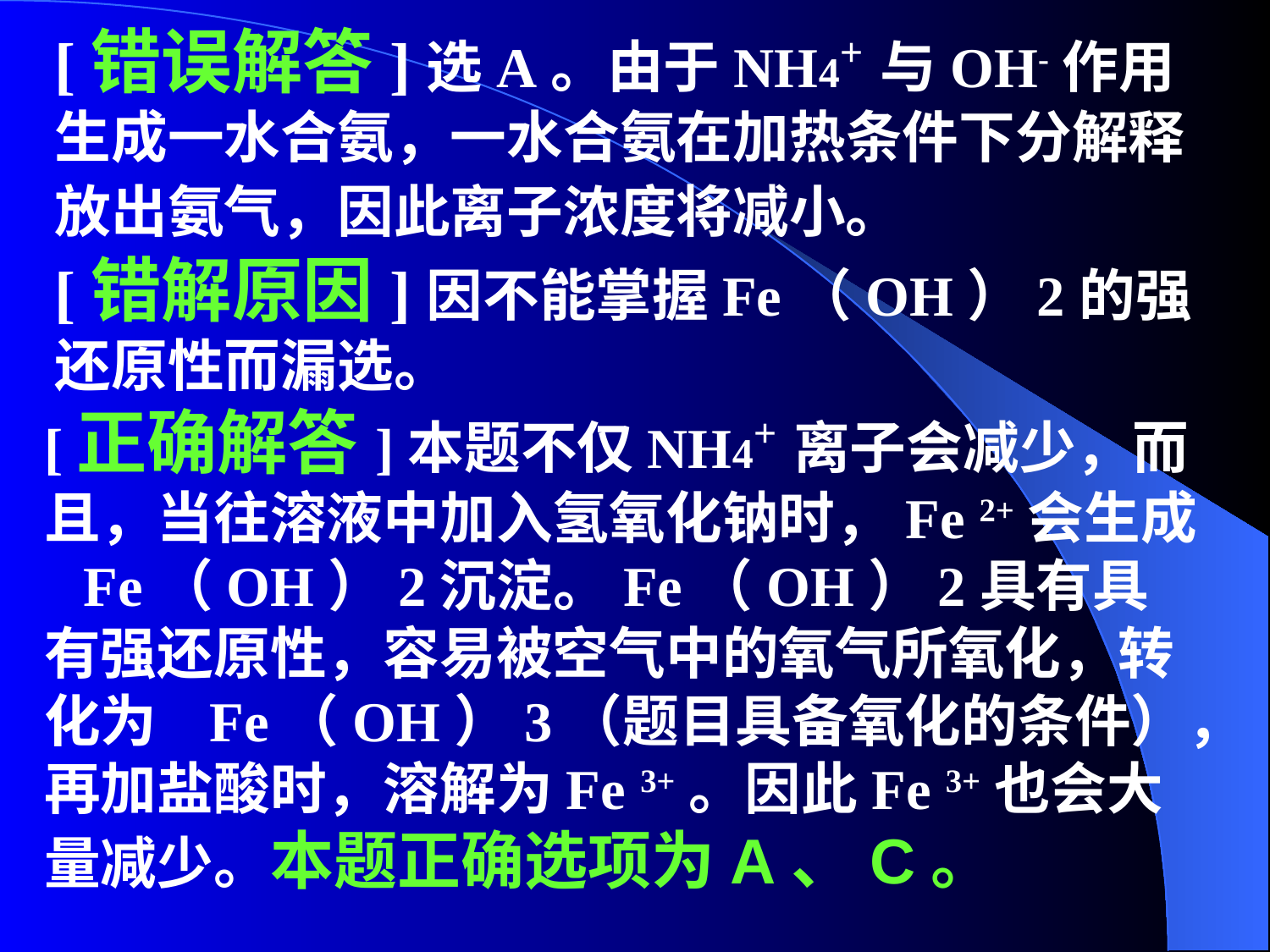

[错误解答]选A。由于NH4+与OH-作用生成一水合氨，一水合氨在加热条件下分解释放出氨气，因此离子浓度将减小。
[错解原因]因不能掌握Fe（OH）2的强还原性而漏选。
[正确解答]本题不仅NH4+离子会减少，而且，当往溶液中加入氢氧化钠时，Fe 2+会生成   Fe（OH）2沉淀。Fe（OH）2具有具有强还原性，容易被空气中的氧气所氧化，转化为   Fe（OH）3（题目具备氧化的条件），再加盐酸时，溶解为Fe 3+。因此Fe 3+也会大量减少。本题正确选项为A、C。

78